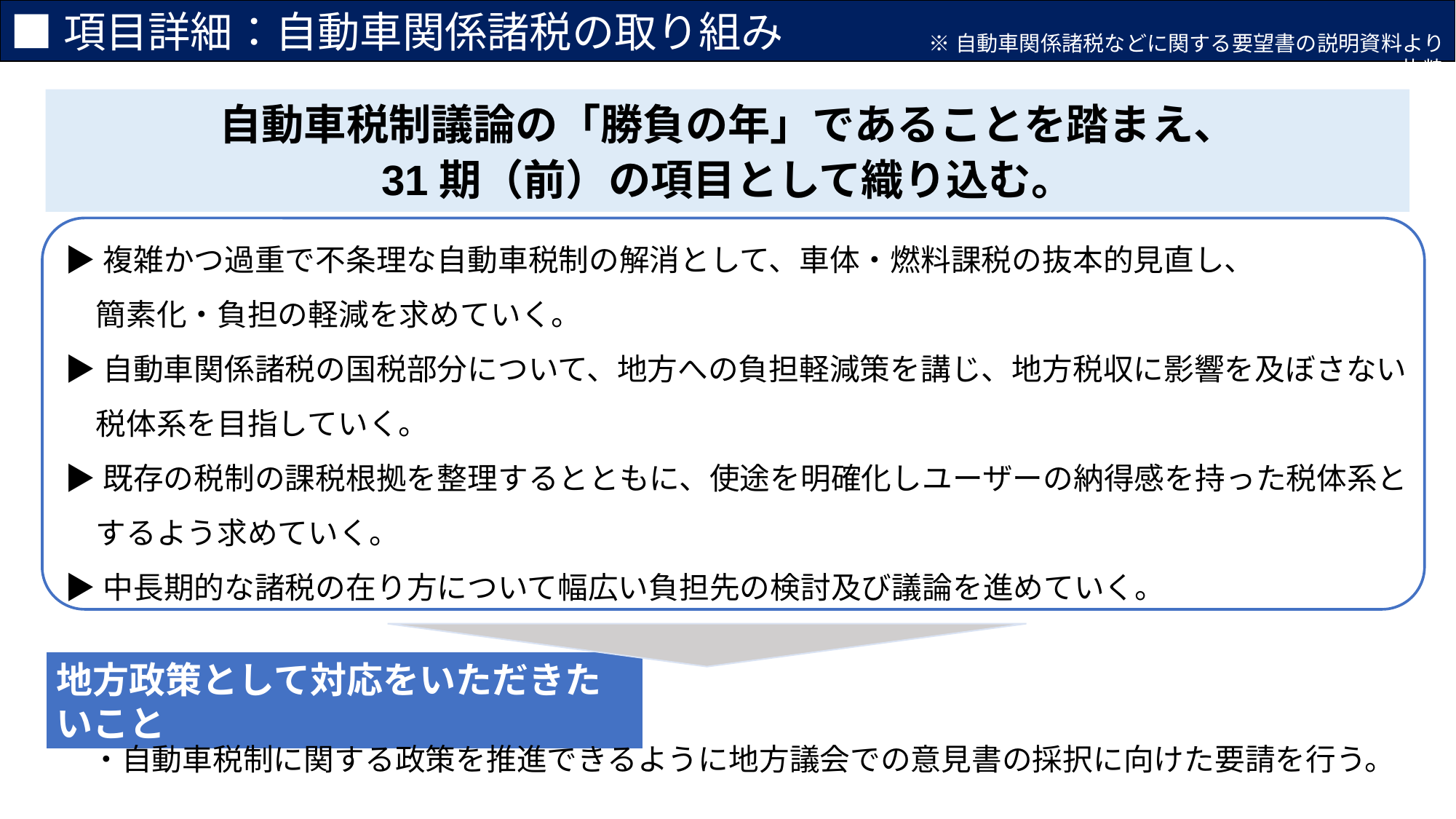

■項目詳細：自動車関係諸税の取り組み
※自動車関係諸税などに関する要望書の説明資料より抜粋
自動車税制議論の「勝負の年」であることを踏まえ、
31期（前）の項目として織り込む。
▶複雑かつ過重で不条理な自動車税制の解消として、車体・燃料課税の抜本的見直し、
　簡素化・負担の軽減を求めていく。
▶自動車関係諸税の国税部分について、地方への負担軽減策を講じ、地方税収に影響を及ぼさない
　税体系を目指していく。
▶既存の税制の課税根拠を整理するとともに、使途を明確化しユーザーの納得感を持った税体系と
　するよう求めていく。
▶中長期的な諸税の在り方について幅広い負担先の検討及び議論を進めていく。

地方政策として対応をいただきたいこと
・自動車税制に関する政策を推進できるように地方議会での意見書の採択に向けた要請を行う。